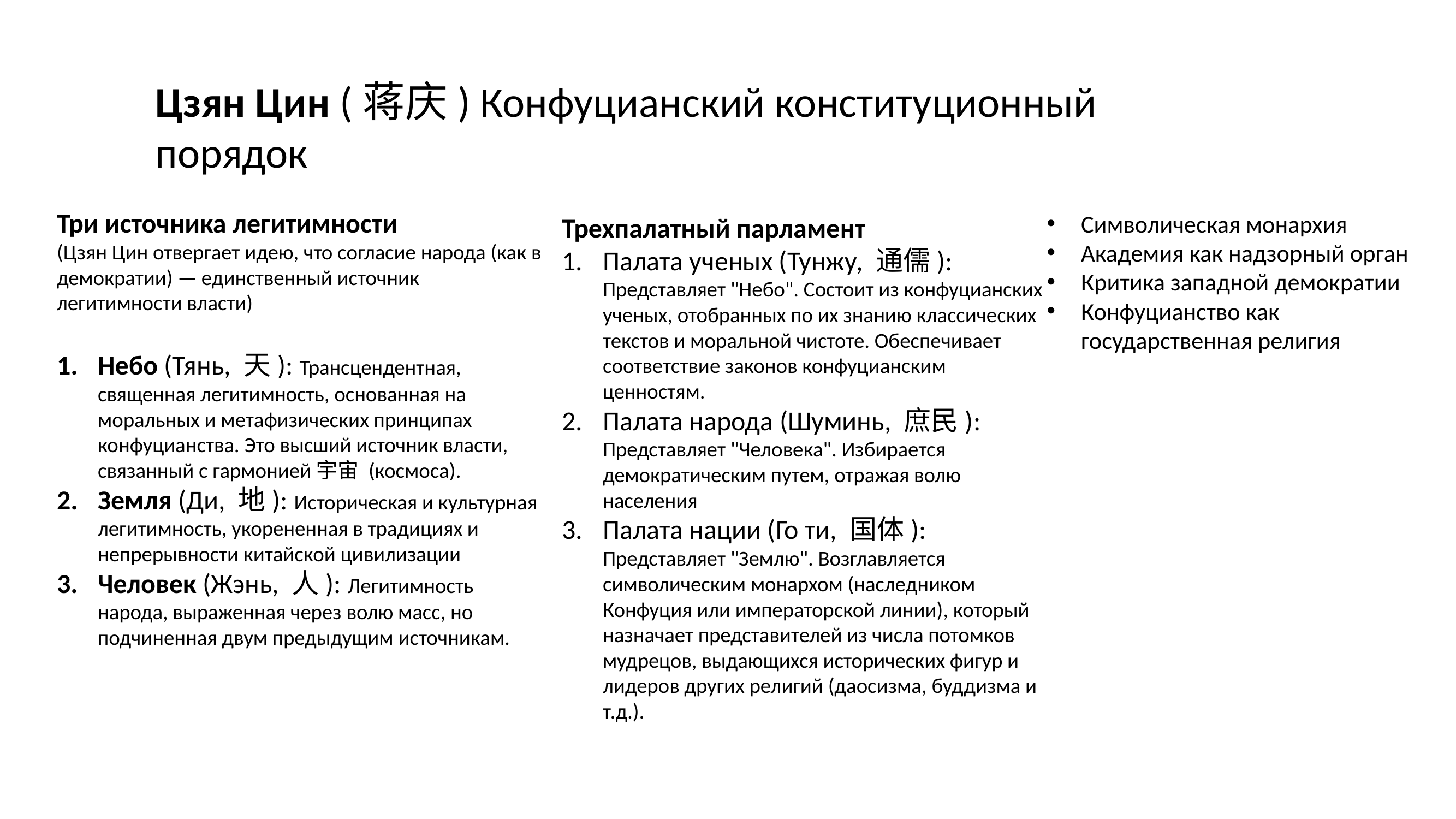

Цзян Цин (蒋庆) Конфуцианский конституционный порядок
Три источника легитимности
(Цзян Цин отвергает идею, что согласие народа (как в демократии) — единственный источник легитимности власти)

Небо (Тянь, 天): Трансцендентная, священная легитимность, основанная на моральных и метафизических принципах конфуцианства. Это высший источник власти, связанный с гармонией宇宙 (космоса).
Земля (Ди, 地): Историческая и культурная легитимность, укорененная в традициях и непрерывности китайской цивилизации
Человек (Жэнь, 人): Легитимность народа, выраженная через волю масс, но подчиненная двум предыдущим источникам.

Символическая монархия
Академия как надзорный орган
Критика западной демократии
Конфуцианство как государственная религия
Трехпалатный парламент
Палата ученых (Тунжу, 通儒): Представляет "Небо". Состоит из конфуцианских ученых, отобранных по их знанию классических текстов и моральной чистоте. Обеспечивает соответствие законов конфуцианским ценностям.
Палата народа (Шуминь, 庶民): Представляет "Человека". Избирается демократическим путем, отражая волю населения
Палата нации (Го ти, 国体): Представляет "Землю". Возглавляется символическим монархом (наследником Конфуция или императорской линии), который назначает представителей из числа потомков мудрецов, выдающихся исторических фигур и лидеров других религий (даосизма, буддизма и т.д.).